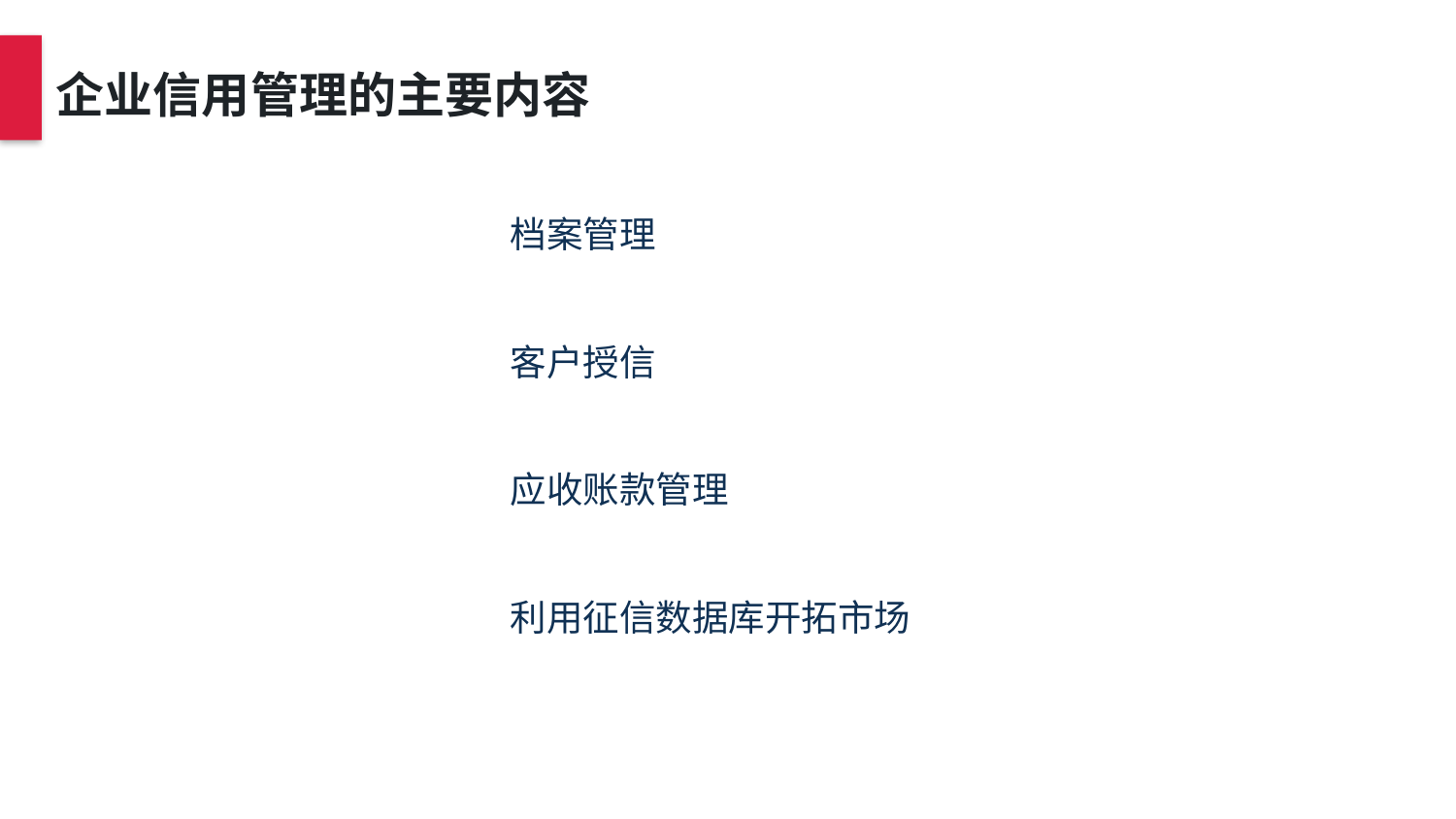

企业信用管理的主要内容
档案管理

客户授信

应收账款管理

利用征信数据库开拓市场